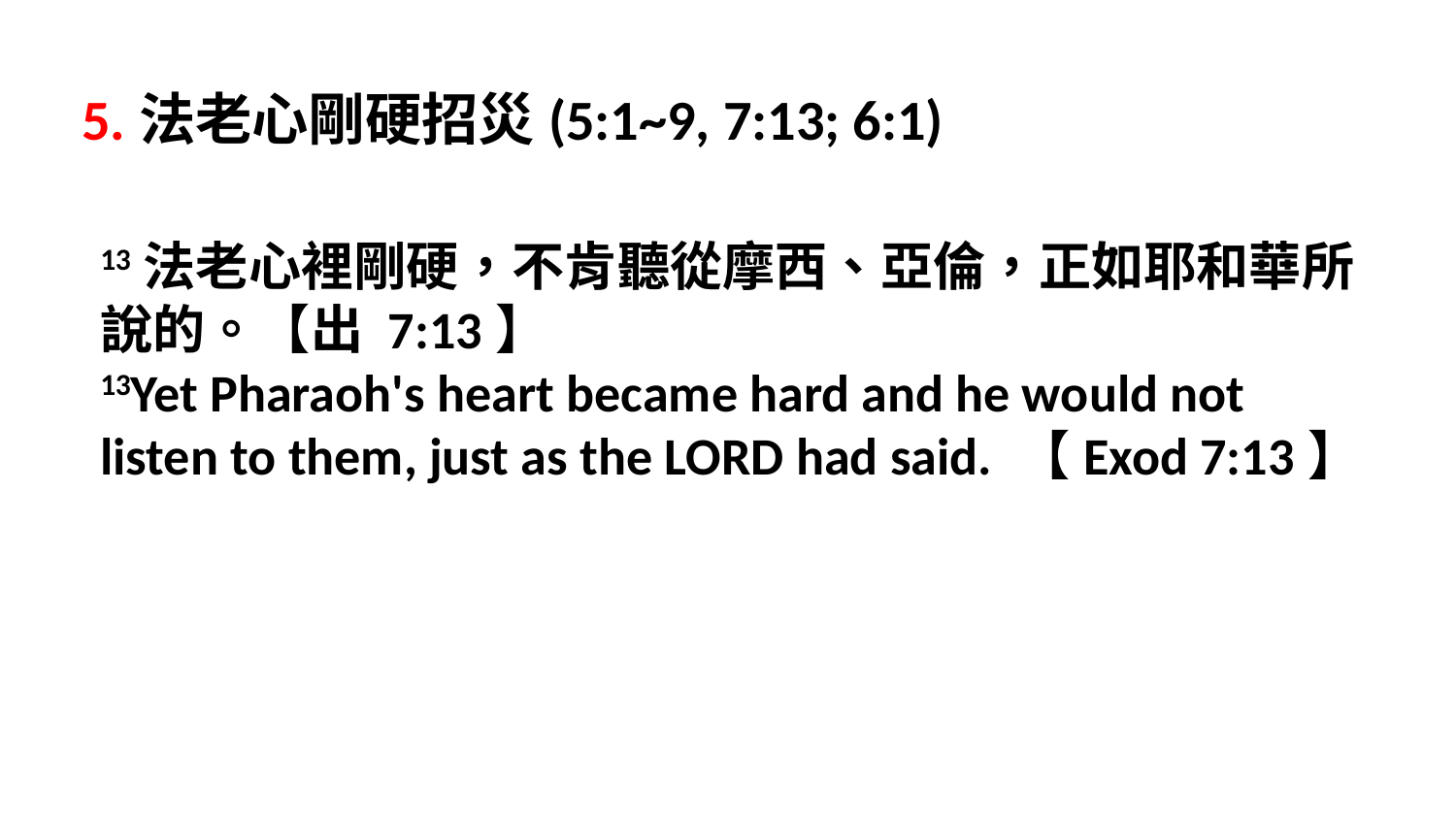

5.法老心剛硬招災(5:1~9, 7:13; 6:1)
13法老心裡剛硬，不肯聽從摩西、亞倫，正如耶和華所說的。【出 7:13】
13Yet Pharaoh's heart became hard and he would not listen to them, just as the LORD had said. 【Exod 7:13】